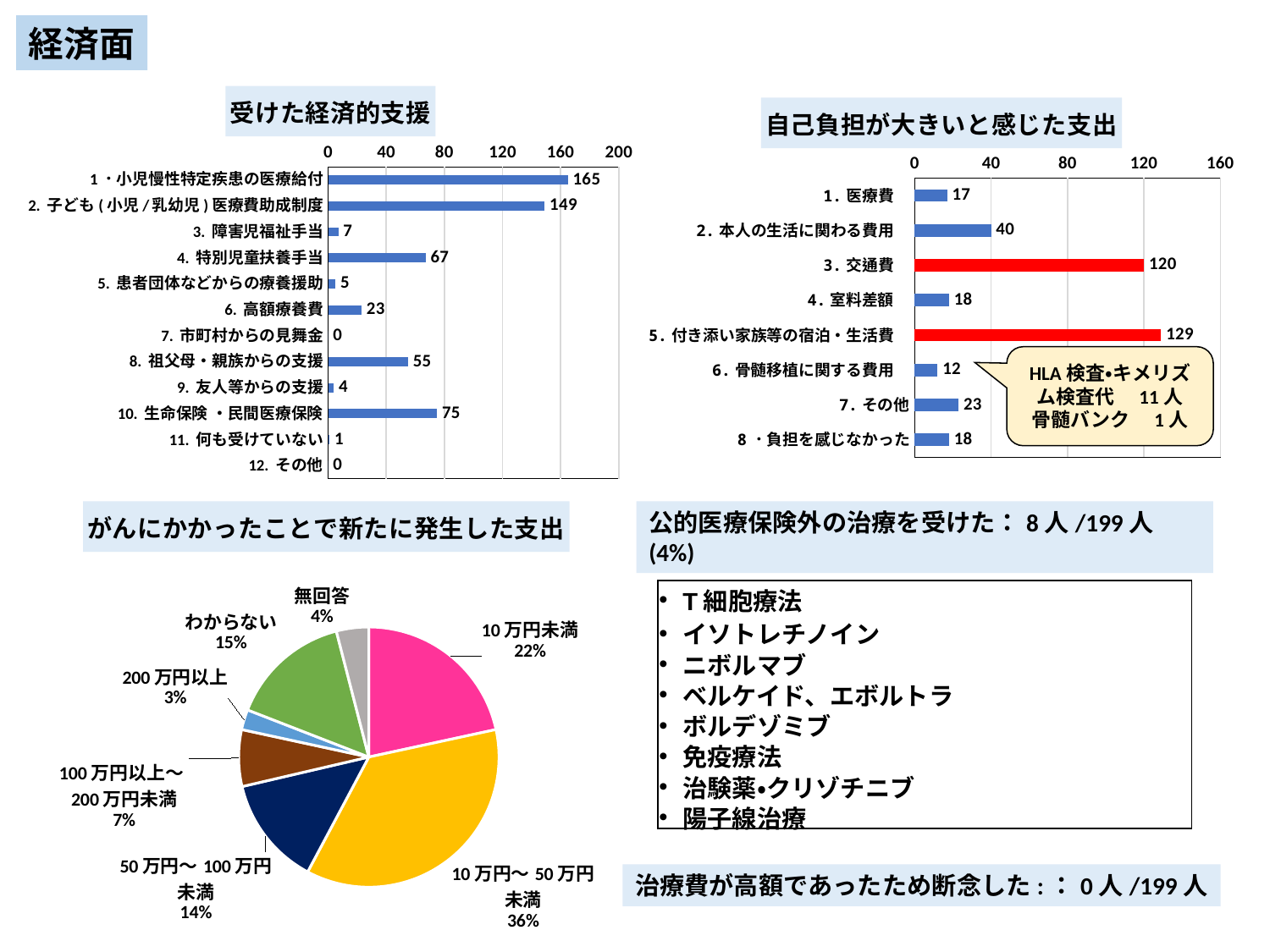

経済面

### Chart: 受けた経済的支援

| Category |  |
|---|---|
| 1．小児慢性特定疾患の医療給付 | 165.0 |
| 2. 子ども(小児/乳幼児)医療費助成制度 | 149.0 |
| 3. 障害児福祉手当 | 7.0 |
| 4. 特別児童扶養手当 | 67.0 |
| 5. 患者団体などからの療養援助 | 5.0 |
| 6. 高額療養費 | 23.0 |
| 7. 市町村からの見舞金 | 0.0 |
| 8. 祖父母・親族からの支援 | 55.0 |
| 9. 友人等からの支援 | 4.0 |
| 10. 生命保険 ・民間医療保険 | 75.0 |
| 11. 何も受けていない | 1.0 |
| 12. その他 | 0.0 |

### Chart: 自己負担が大きいと感じた支出

| Category |  |
|---|---|
| 1.医療費　 | 17.0 |
| 2.本人の生活に関わる費用　 | 40.0 |
| 3.交通費　 | 120.0 |
| 4.室料差額　 | 18.0 |
| 5.付き添い家族等の宿泊・生活費　 | 129.0 |
| 6.骨髄移植に関する費用　 | 12.0 |
| 7.その他 | 23.0 |
| 8．負担を感じなかった | 18.0 |
HLA検査・キメリズム検査代　11人
骨髄バンク　1人

### Chart: がんにかかったことで新たに発生した支出

| Category |  |
|---|---|
| 10万円未満 | 43.0 |
| 10万円～50万円未満 | 72.0 |
| 50万円～100万円未満 | 27.0 |
| 100万円以上～200万円未満 | 14.0 |
| 200万円以上 | 5.0 |
| わからない | 30.0 |
| 無回答 | 8.0 |
公的医療保険外の治療を受けた：8人/199人 (4%)
| T細胞療法 |
| --- |
| イソトレチノイン |
| ニボルマブ |
| ベルケイド、エボルトラ |
| ボルデゾミブ |
| 免疫療法 |
| 治験薬・クリゾチニブ |
| 陽子線治療 |
治療費が高額であったため断念した:：0人/199人